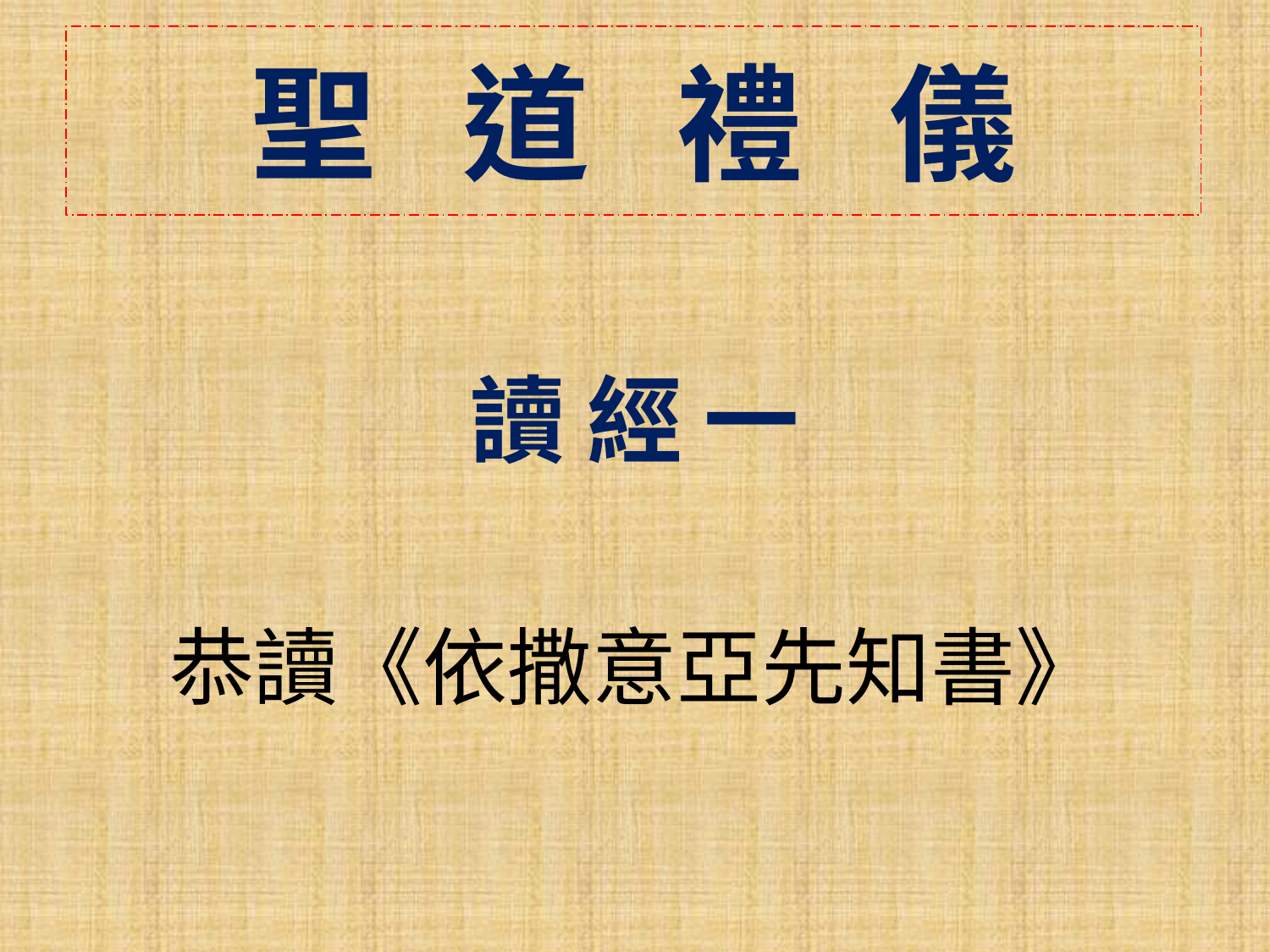

聖   道   禮   儀
讀 經 一

恭讀《依撒意亞先知書》